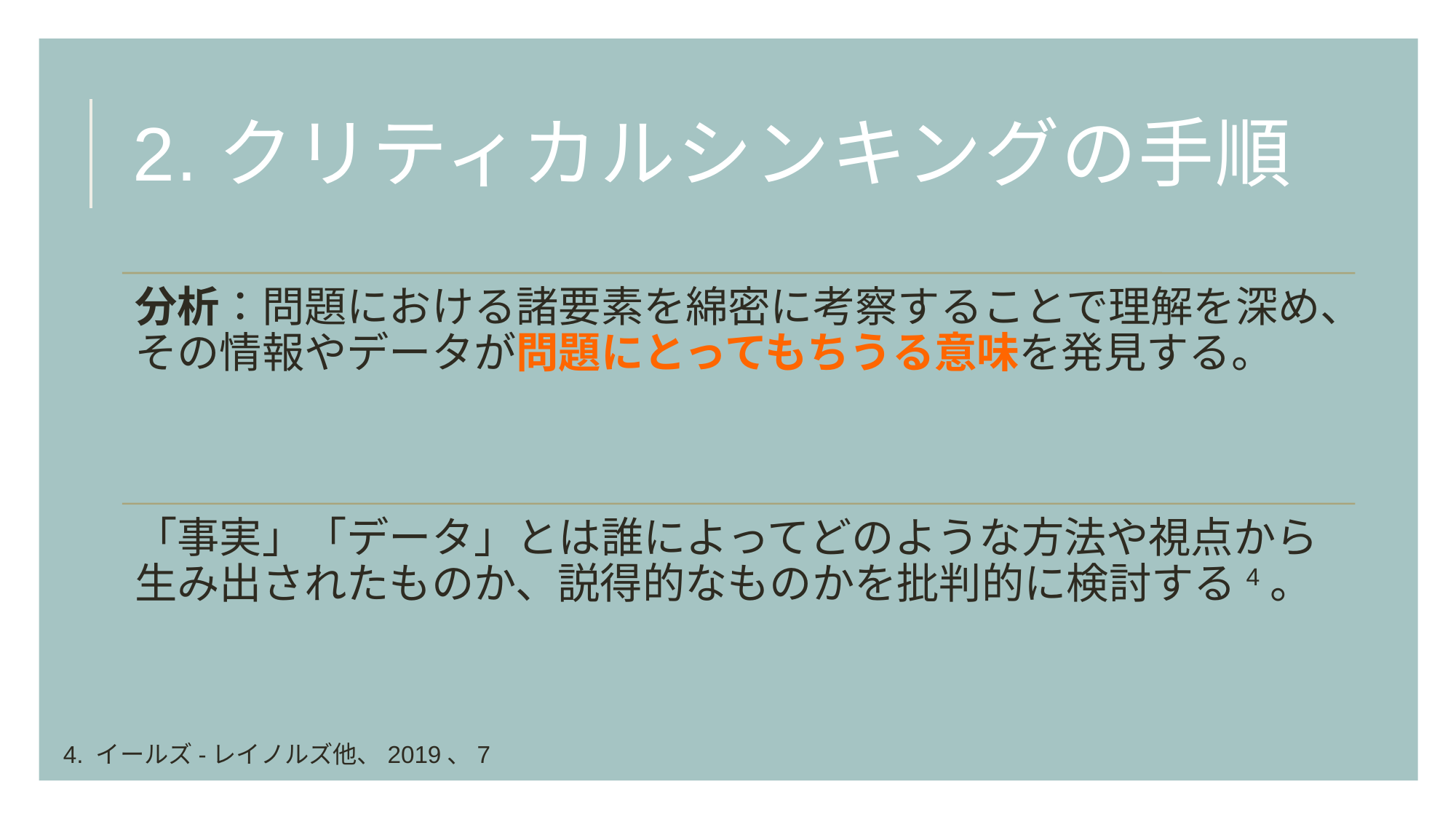

# 2.クリティカルシンキングの手順
分析：問題における諸要素を綿密に考察することで理解を深め、その情報やデータが問題にとってもちうる意味を発見する。
「事実」「データ」とは誰によってどのような方法や視点から生み出されたものか、説得的なものかを批判的に検討する4。
4. イールズ-レイノルズ他、2019、7